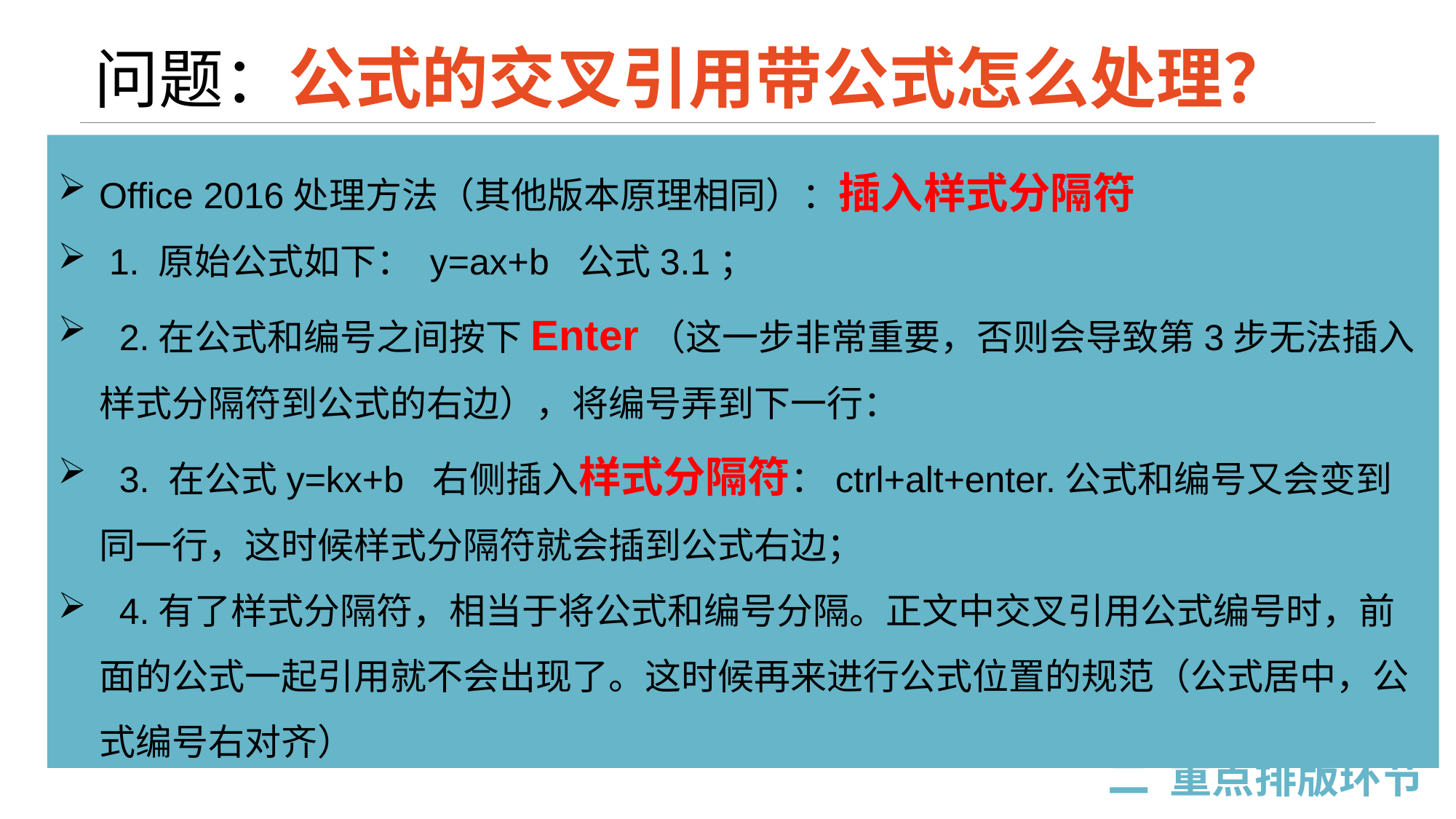

问题：公式的交叉引用带公式怎么处理？

Office 2016处理方法（其他版本原理相同）：插入样式分隔符
 1. 原始公式如下： y=ax+b  公式3.1；
  2.在公式和编号之间按下Enter（这一步非常重要，否则会导致第3步无法插入样式分隔符到公式的右边），将编号弄到下一行：
  3. 在公式y=kx+b  右侧插入样式分隔符：ctrl+alt+enter.公式和编号又会变到同一行，这时候样式分隔符就会插到公式右边；
  4.有了样式分隔符，相当于将公式和编号分隔。正文中交叉引用公式编号时，前面的公式一起引用就不会出现了。这时候再来进行公式位置的规范（公式居中，公式编号右对齐）
二  重点排版环节